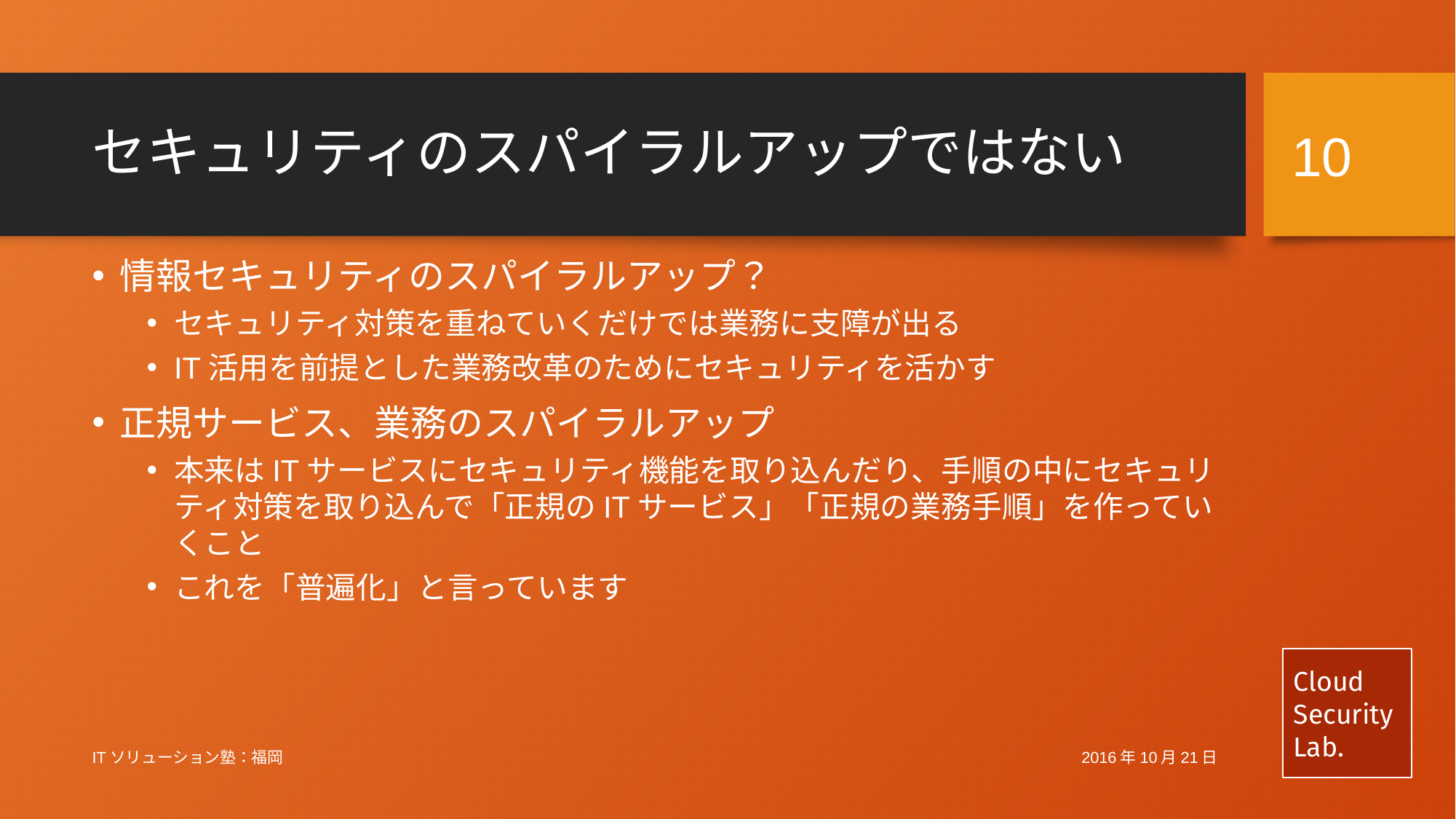

10
# セキュリティのスパイラルアップではない
情報セキュリティのスパイラルアップ？
セキュリティ対策を重ねていくだけでは業務に支障が出る
IT活用を前提とした業務改革のためにセキュリティを活かす
正規サービス、業務のスパイラルアップ
本来はITサービスにセキュリティ機能を取り込んだり、手順の中にセキュリティ対策を取り込んで「正規のITサービス」「正規の業務手順」を作っていくこと
これを「普遍化」と言っています

2016年10月21日
ITソリューション塾：福岡